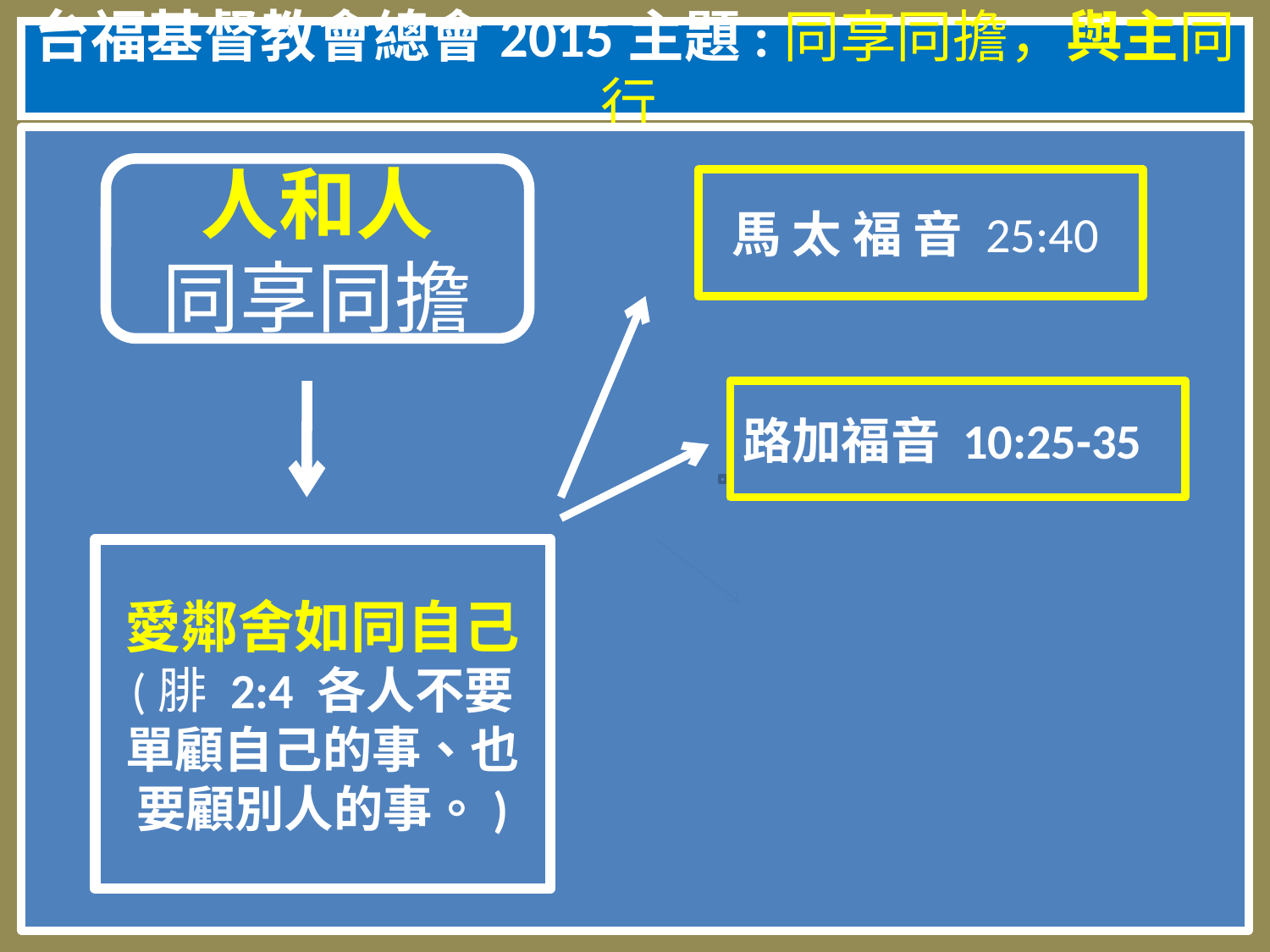

# 台福基督教會總會2015主題:同享同擔，與主同行

人和人
同享同擔
馬 太 福 音 25:40
路加福音 10:25-35

愛鄰舍如同自己
(腓 2:4 各人不要單顧自己的事、也要顧別人的事。)